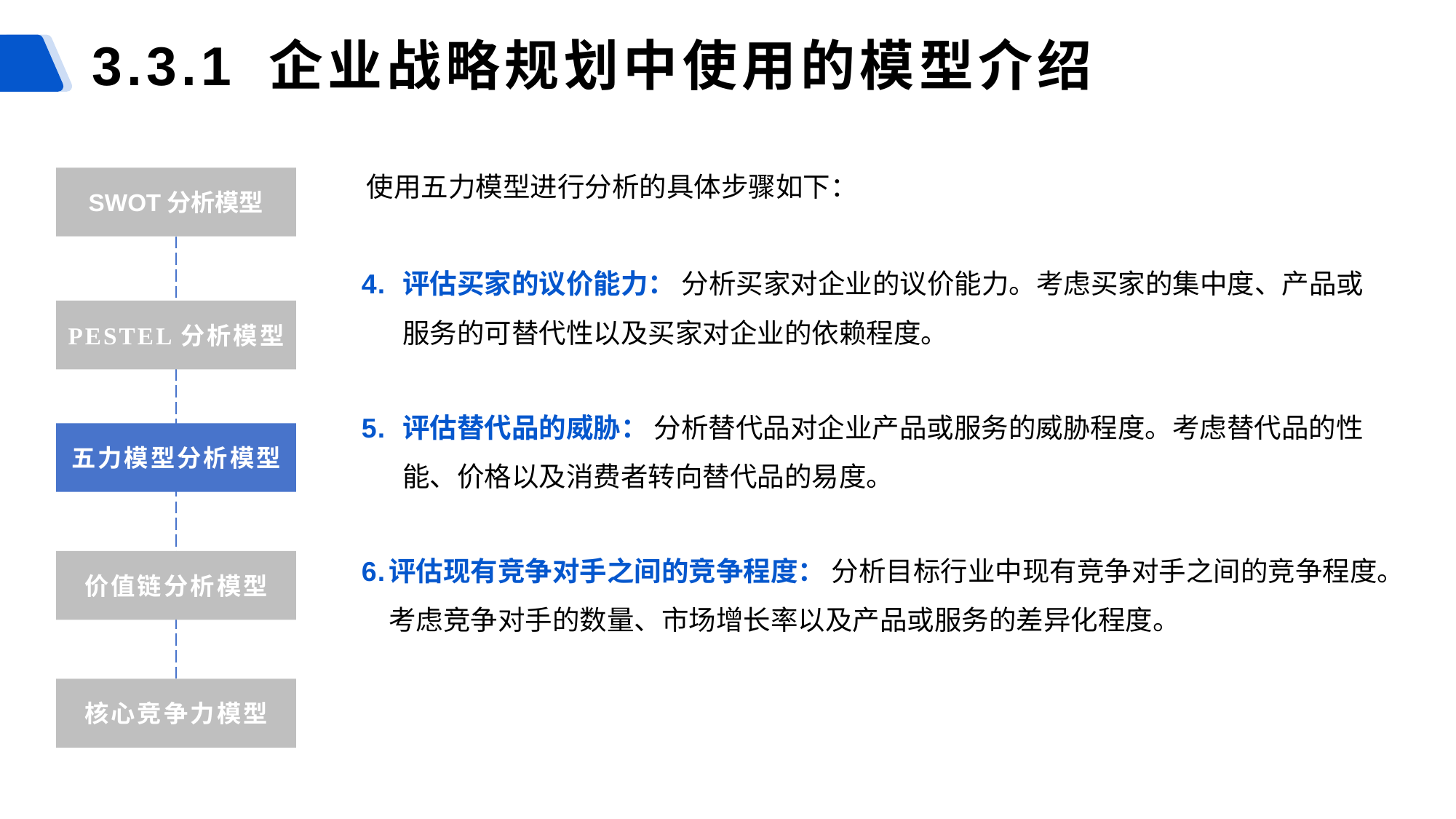

3.3.1 企业战略规划中使用的模型介绍
使用五力模型进行分析的具体步骤如下：
SWOT分析模型
评估买家的议价能力： 分析买家对企业的议价能力。考虑买家的集中度、产品或服务的可替代性以及买家对企业的依赖程度。
评估替代品的威胁： 分析替代品对企业产品或服务的威胁程度。考虑替代品的性能、价格以及消费者转向替代品的易度。
评估现有竞争对手之间的竞争程度： 分析目标行业中现有竞争对手之间的竞争程度。考虑竞争对手的数量、市场增长率以及产品或服务的差异化程度。
PESTEL分析模型
五力模型分析模型
价值链分析模型
核心竞争力模型